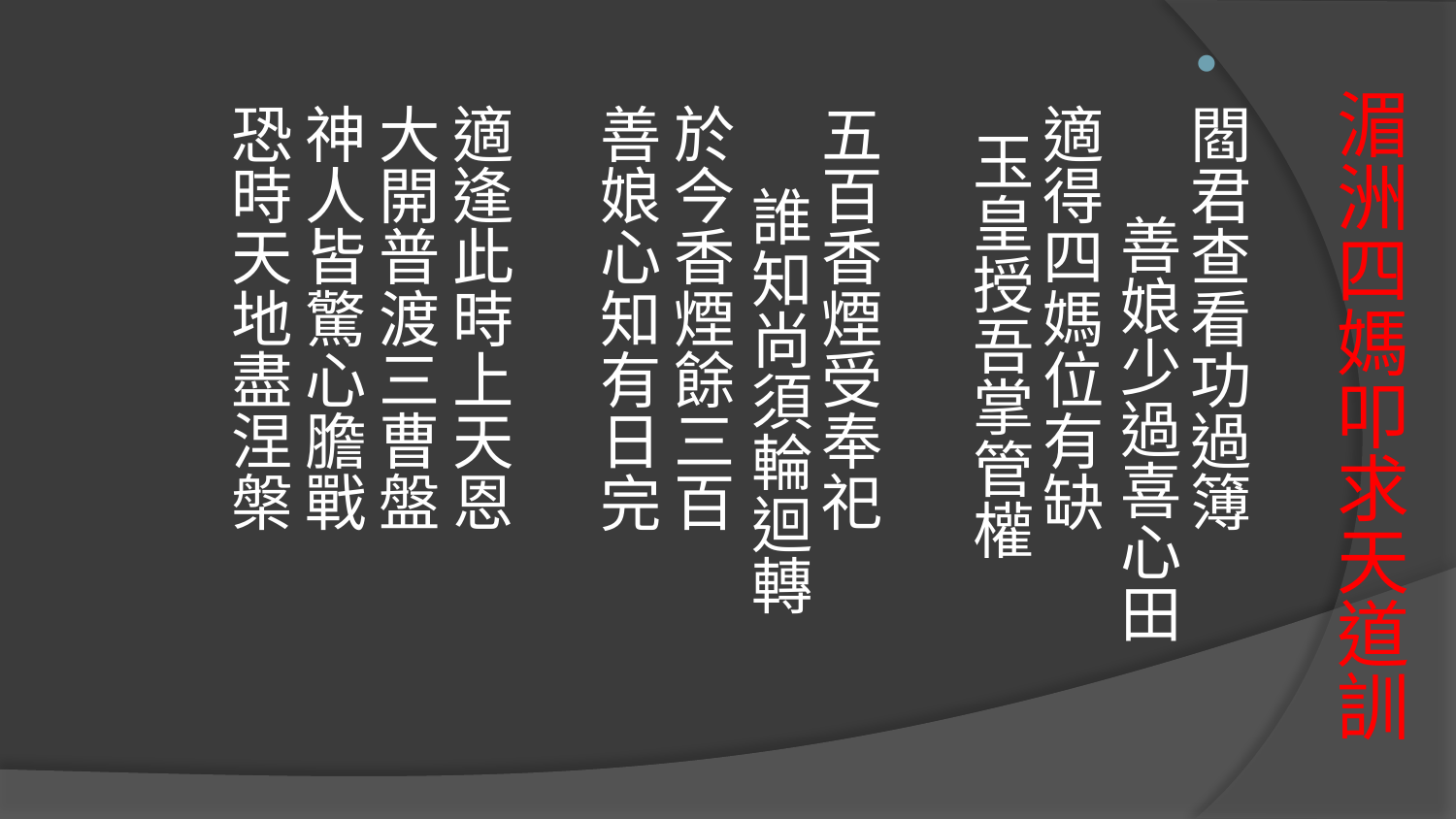

閻君查看功過簿　　　             善娘少過喜心田
適得四媽位有缺　　　       玉皇授吾掌管權
五百香煙受奉祀　　　           誰知尚須輪迴轉
於今香煙餘三百　　　 善娘心知有日完
適逢此時上天恩　　　 大開普渡三曹盤
神人皆驚心膽戰　　　 恐時天地盡涅槃
# 湄洲四媽叩求天道訓